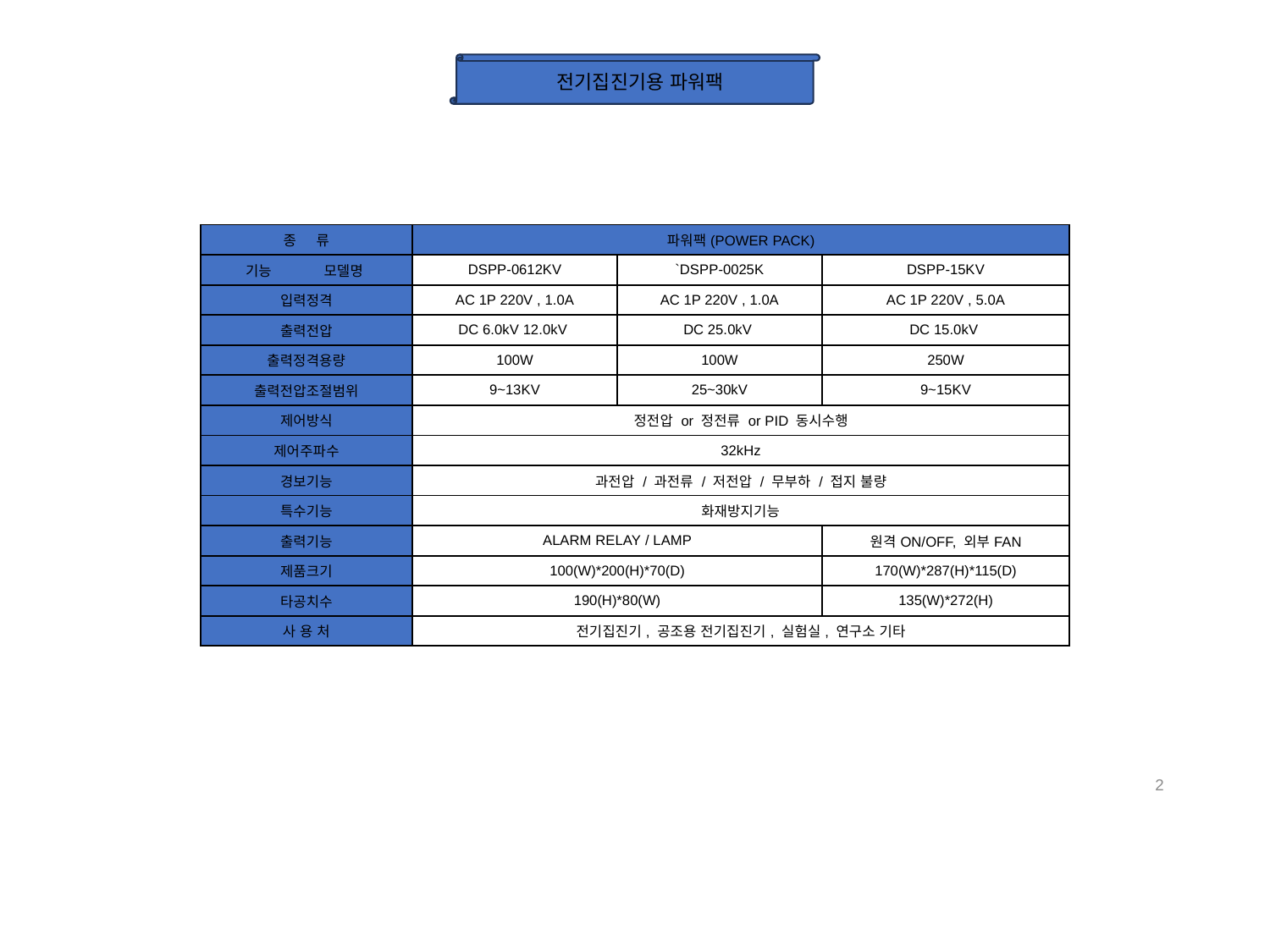

전기집진기용 파워팩
| 종 류 | 파워팩(POWER PACK) |  |  |
| --- | --- | --- | --- |
| 기능 모델명 | DSPP-0612KV | `DSPP-0025K | DSPP-15KV |
| 입력정격 | AC 1P 220V , 1.0A | AC 1P 220V , 1.0A | AC 1P 220V , 5.0A |
| 출력전압 | DC 6.0kV 12.0kV | DC 25.0kV | DC 15.0kV |
| 출력정격용량 | 100W | 100W | 250W |
| 출력전압조절범위 | 9~13KV | 25~30kV | 9~15KV |
| 제어방식 | 정전압 or 정전류 or PID 동시수행 |  |  |
| 제어주파수 | 32kHz |  |  |
| 경보기능 | 과전압 / 과전류 / 저전압 / 무부하 / 접지 불량 |  |  |
| 특수기능 | 화재방지기능 |  |  |
| 출력기능 | ALARM RELAY / LAMP |  | 원격ON/OFF, 외부FAN |
| 제품크기 | 100(W)\*200(H)\*70(D) |  | 170(W)\*287(H)\*115(D) |
| 타공치수 | 190(H)\*80(W) |  | 135(W)\*272(H) |
| 사 용 처 | 전기집진기, 공조용 전기집진기, 실험실, 연구소 기타 |  |  |
2